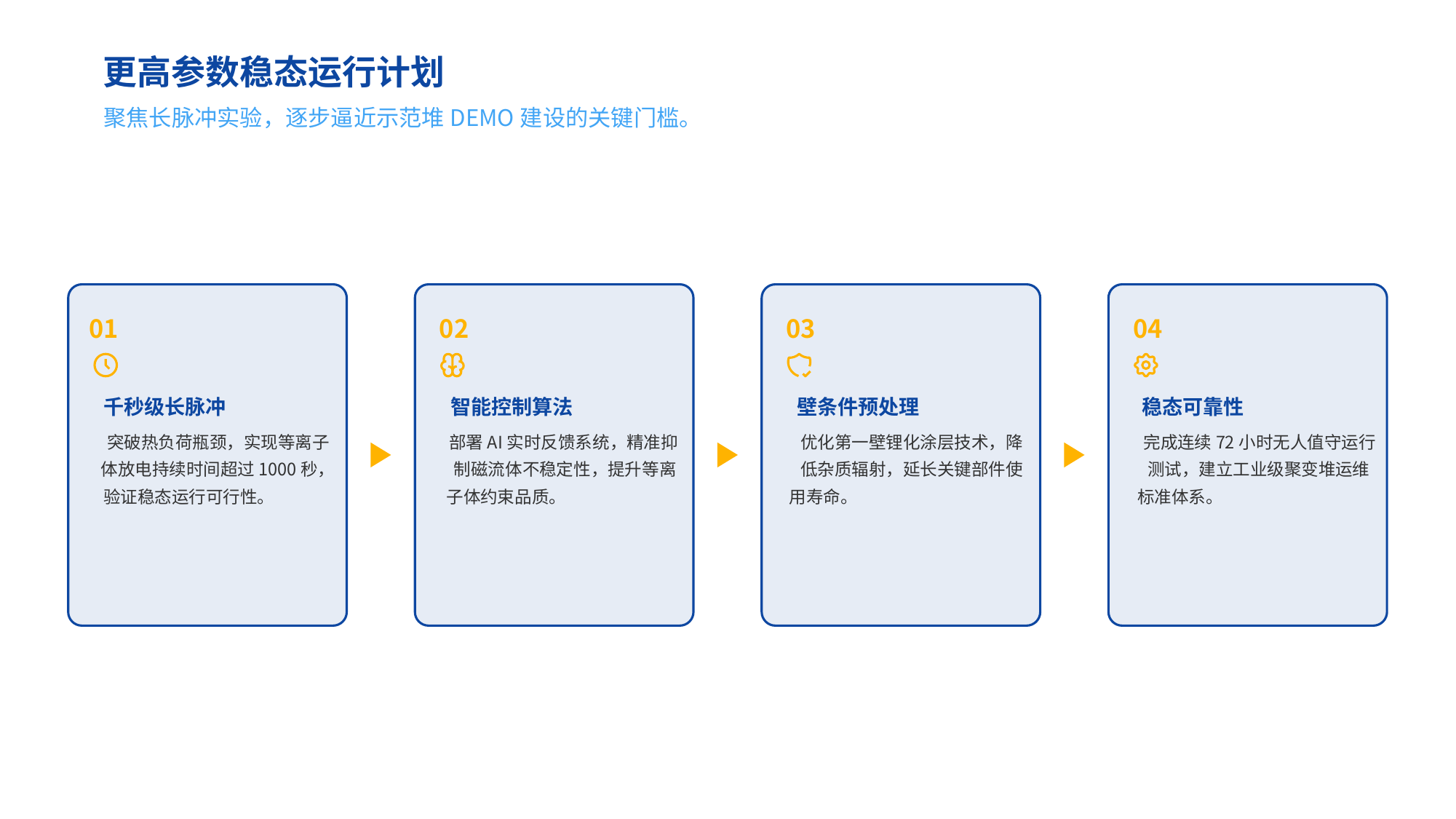

更高参数稳态运行计划
聚焦长脉冲实验，逐步逼近示范堆DEMO建设的关键门槛。

01
02
03
04

千秒级长脉冲
智能控制算法
壁条件预处理
稳态可靠性
突破热负荷瓶颈，实现等离子
部署AI实时反馈系统，精准抑
优化第一壁锂化涂层技术，降
完成连续72小时无人值守运行

体放电持续时间超过1000秒，
制磁流体不稳定性，提升等离
低杂质辐射，延长关键部件使
测试，建立工业级聚变堆运维
验证稳态运行可行性。
子体约束品质。
用寿命。
标准体系。